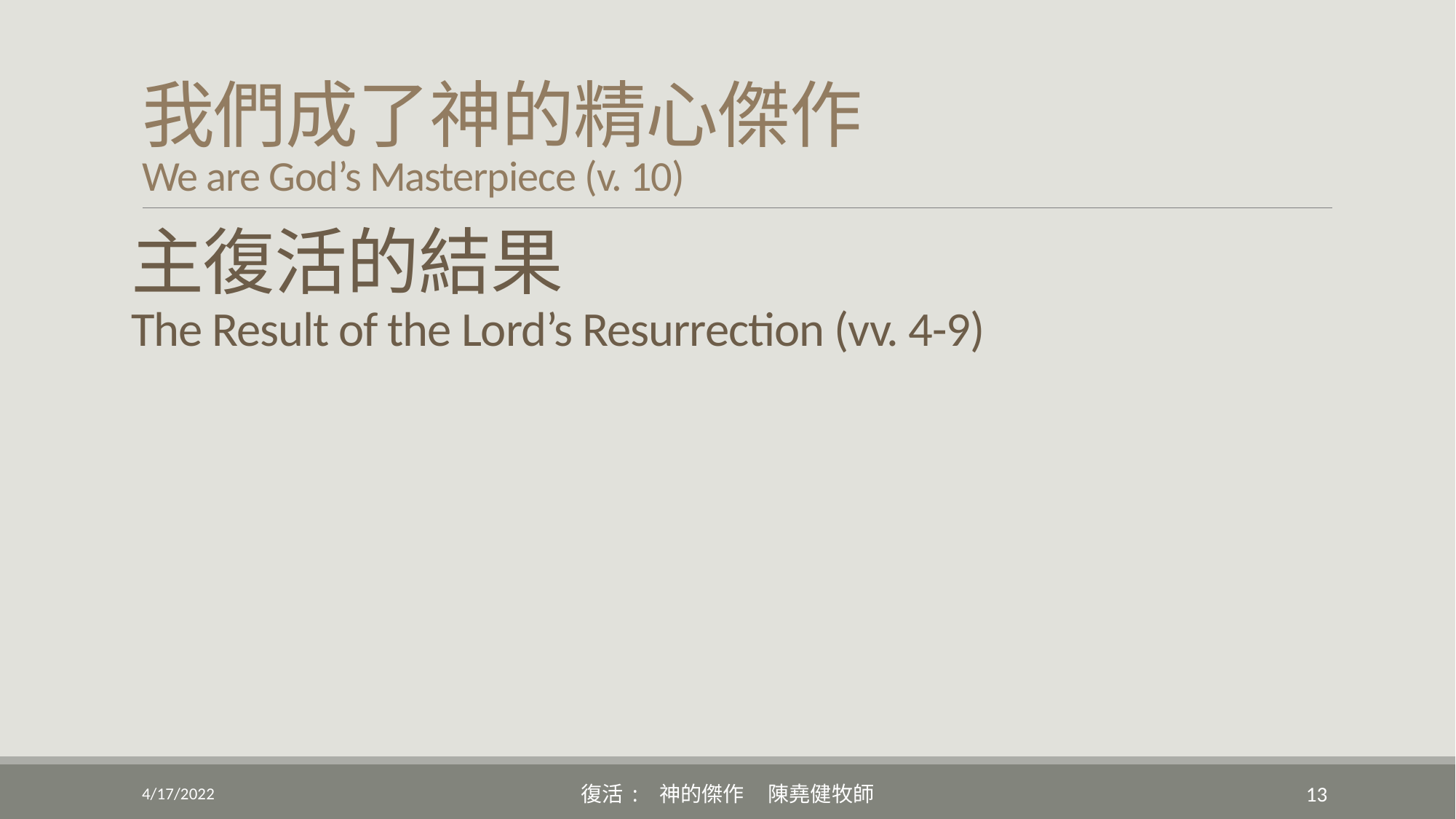

# 我們成了神的精心傑作 We are God’s Masterpiece (v. 10)
主復活的結果
The Result of the Lord’s Resurrection (vv. 4-9)

4/17/2022
復活: 神的傑作     陳堯健牧師
13